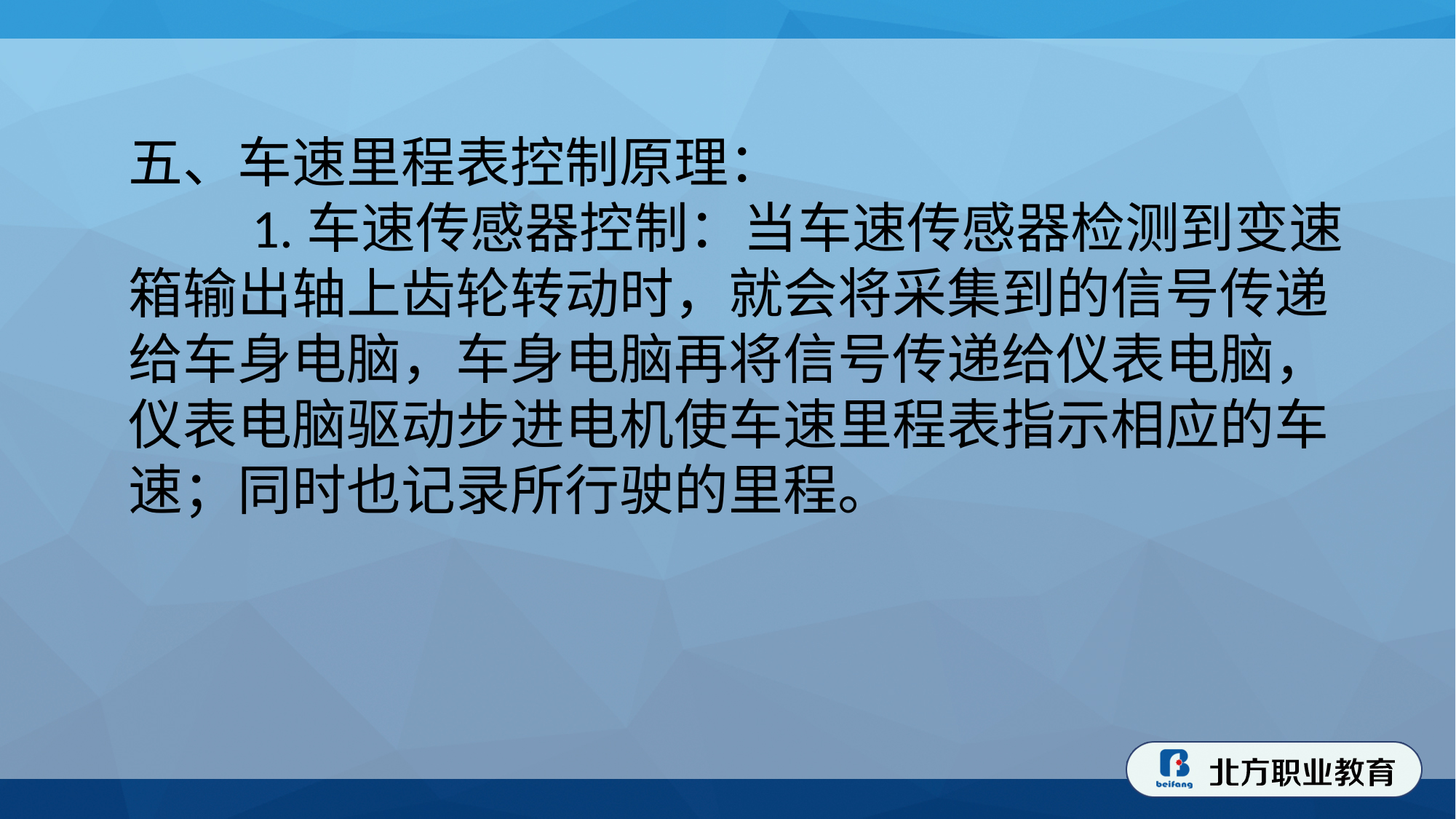

五、车速里程表控制原理：
          1.车速传感器控制：当车速传感器检测到变速箱输出轴上齿轮转动时，就会将采集到的信号传递给车身电脑，车身电脑再将信号传递给仪表电脑，仪表电脑驱动步进电机使车速里程表指示相应的车速；同时也记录所行驶的里程。